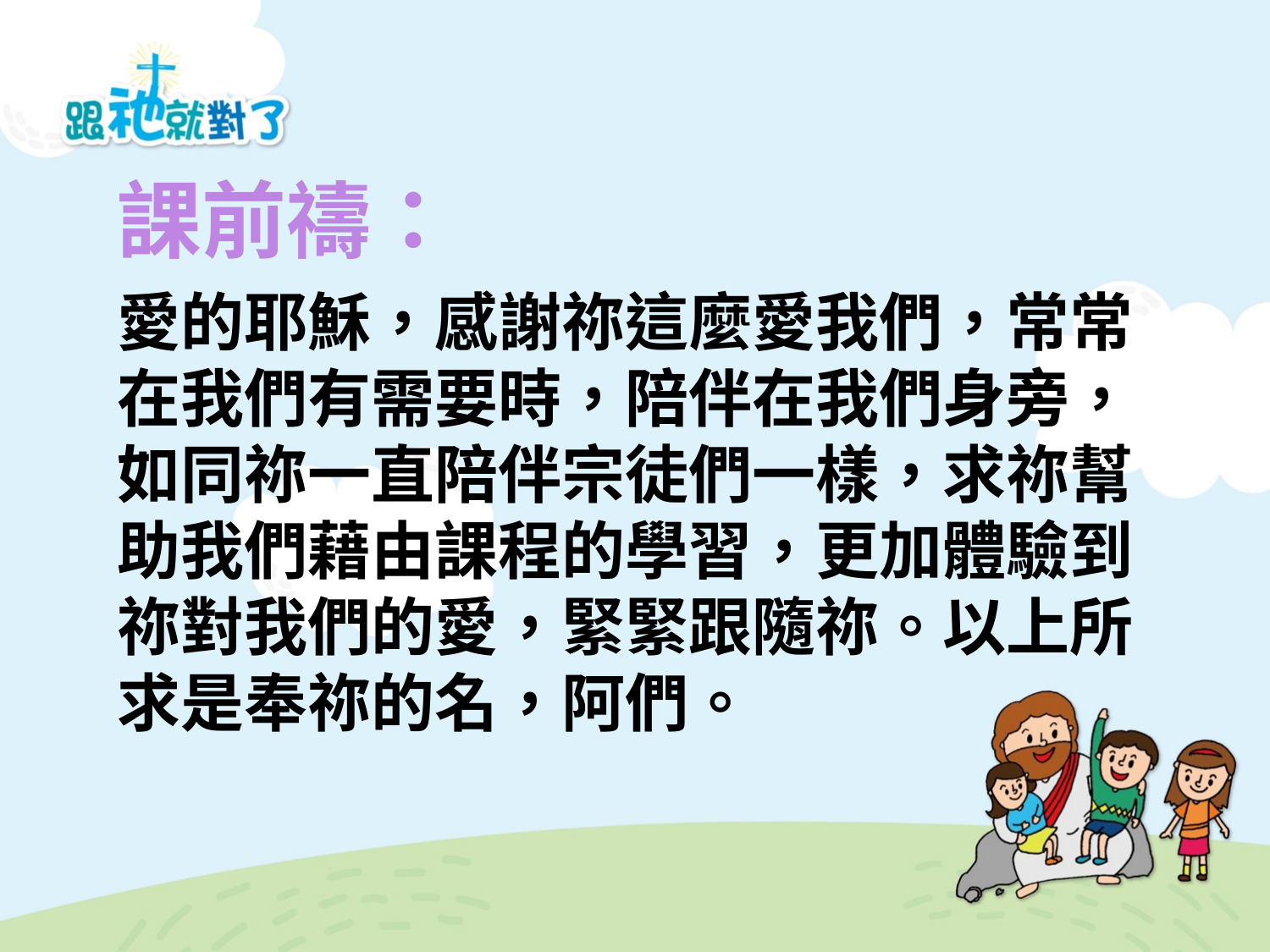

課前禱：
愛的耶穌，感謝祢這麼愛我們，常常在我們有需要時，陪伴在我們身旁，如同祢一直陪伴宗徒們一樣，求祢幫助我們藉由課程的學習，更加體驗到祢對我們的愛，緊緊跟隨祢。以上所求是奉祢的名，阿們。